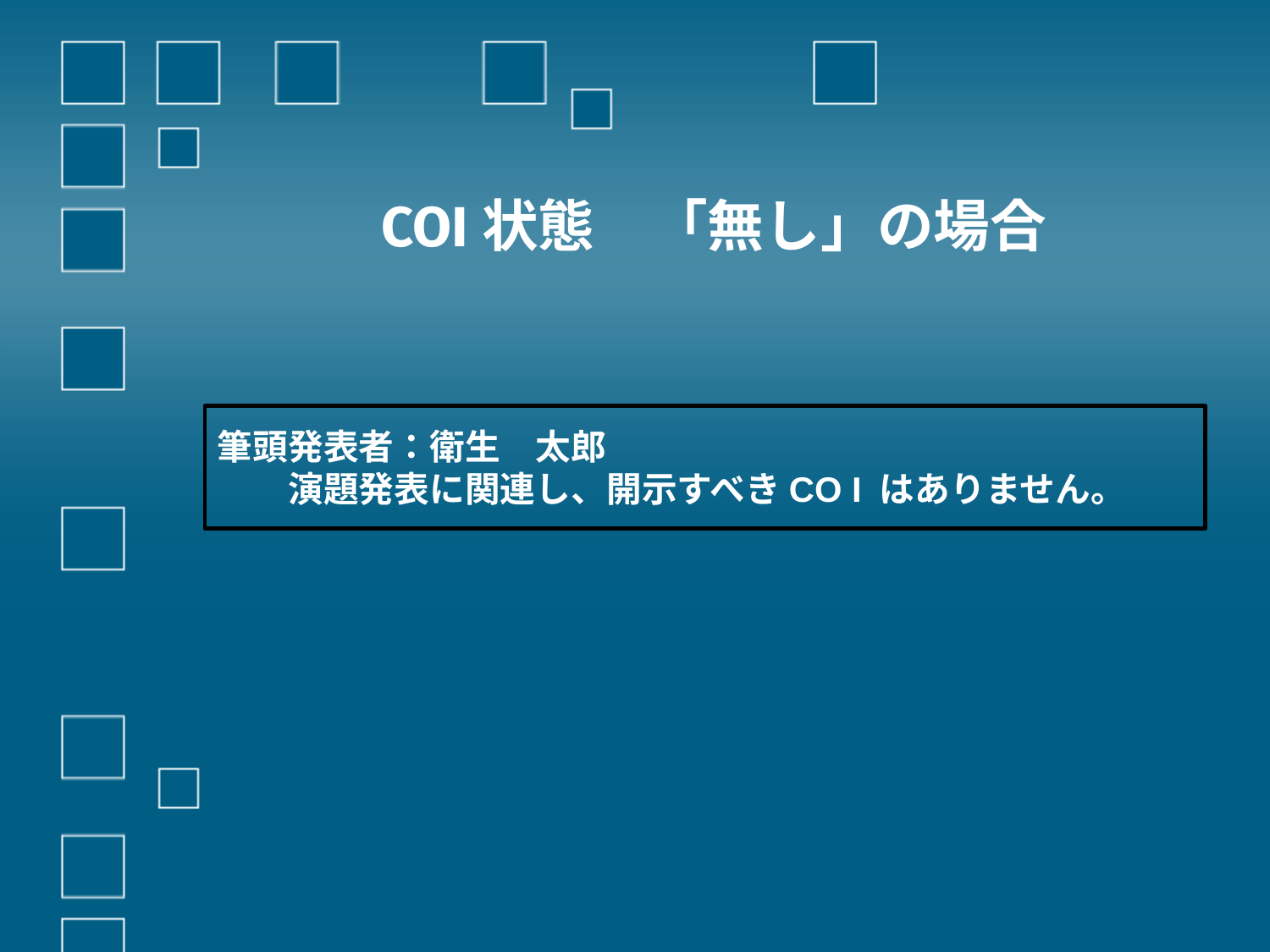

# COI状態　「無し」の場合

筆頭発表者：衛生　太郎
　　演題発表に関連し、開示すべきCO I はありません。